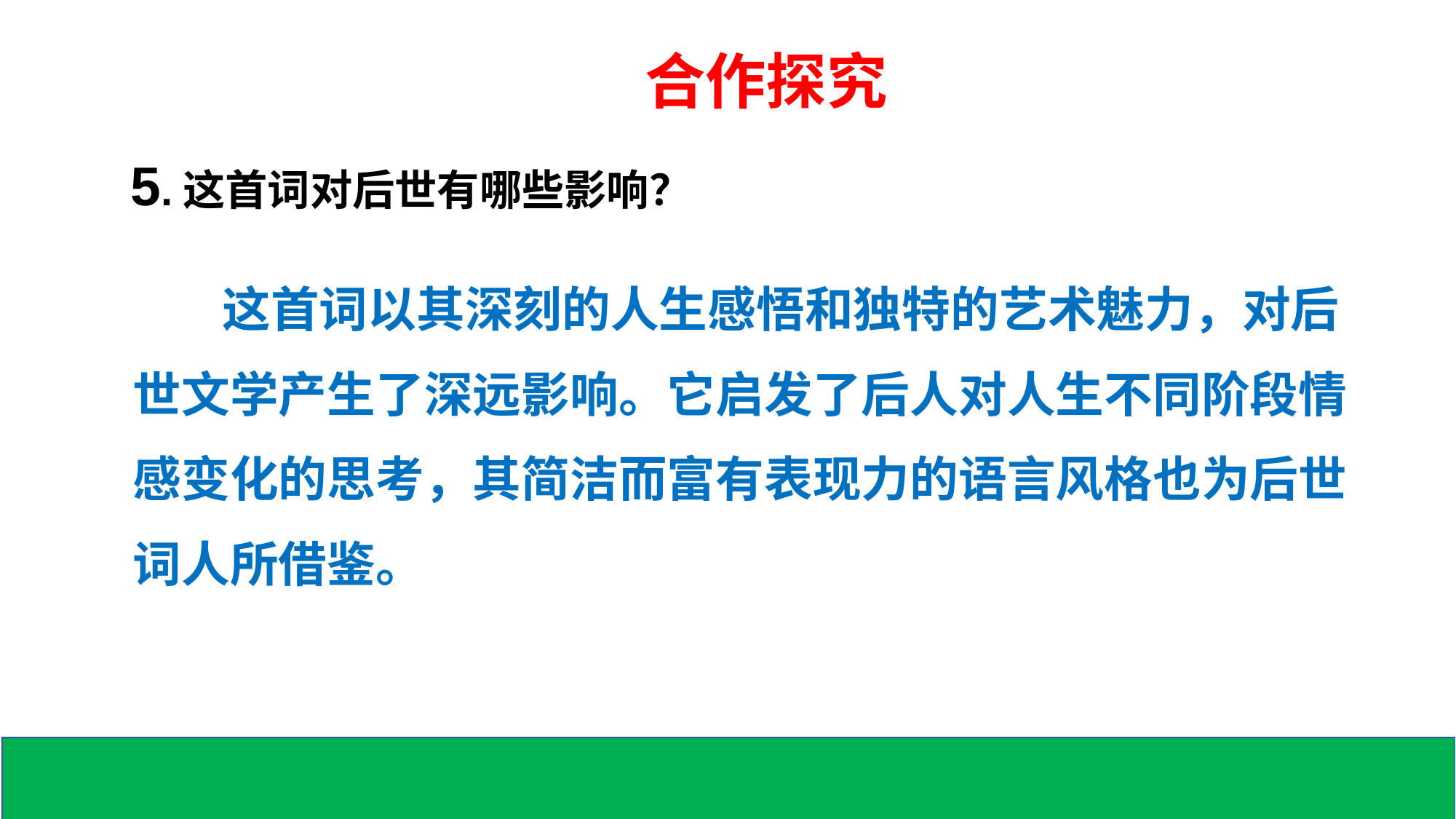

合作探究
        5.这首词对后世有哪些影响？
       这首词以其深刻的人生感悟和独特的艺术魅力，对后世文学产生了深远影响。它启发了后人对人生不同阶段情感变化的思考，其简洁而富有表现力的语言风格也为后世词人所借鉴。